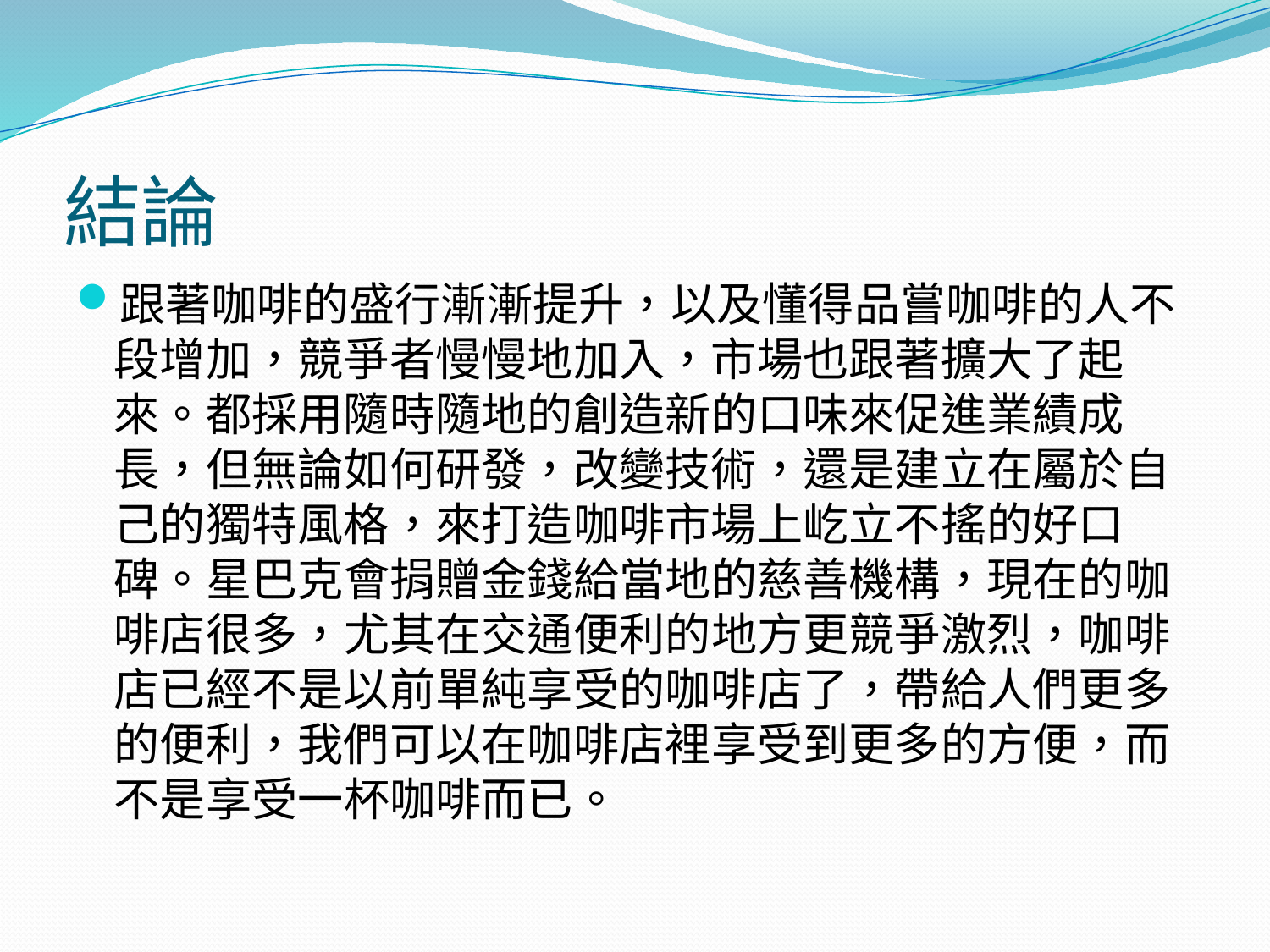

# 結論
跟著咖啡的盛行漸漸提升，以及懂得品嘗咖啡的人不段增加，競爭者慢慢地加入，市場也跟著擴大了起來。都採用隨時隨地的創造新的口味來促進業績成長，但無論如何研發，改變技術，還是建立在屬於自己的獨特風格，來打造咖啡市場上屹立不搖的好口碑。星巴克會捐贈金錢給當地的慈善機構，現在的咖啡店很多，尤其在交通便利的地方更競爭激烈，咖啡店已經不是以前單純享受的咖啡店了，帶給人們更多的便利，我們可以在咖啡店裡享受到更多的方便，而不是享受一杯咖啡而已。